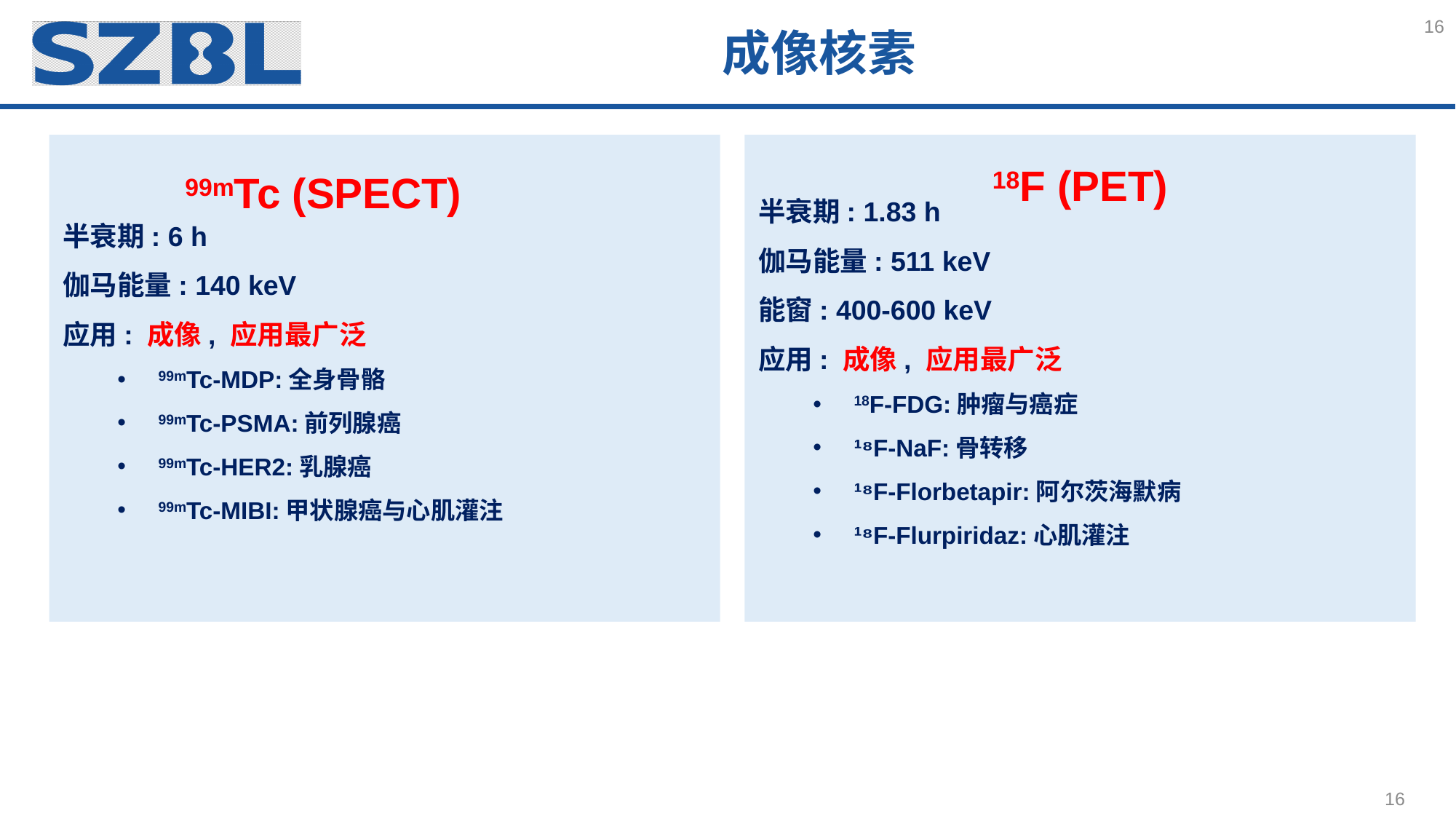

16
# 成像核素
18F (PET)

99mTc (SPECT)
半衰期: 1.83 h
伽马能量: 511 keV
能窗: 400-600 keV
应用: 成像, 应用最广泛
18F-FDG:肿瘤与癌症
¹⁸F-NaF:骨转移
¹⁸F-Florbetapir:阿尔茨海默病
¹⁸F-Flurpiridaz:心肌灌注

半衰期: 6 h
伽马能量: 140 keV
应用: 成像, 应用最广泛
99mTc-MDP:全身骨骼
99mTc-PSMA:前列腺癌
99mTc-HER2:乳腺癌
99mTc-MIBI:甲状腺癌与心肌灌注
16